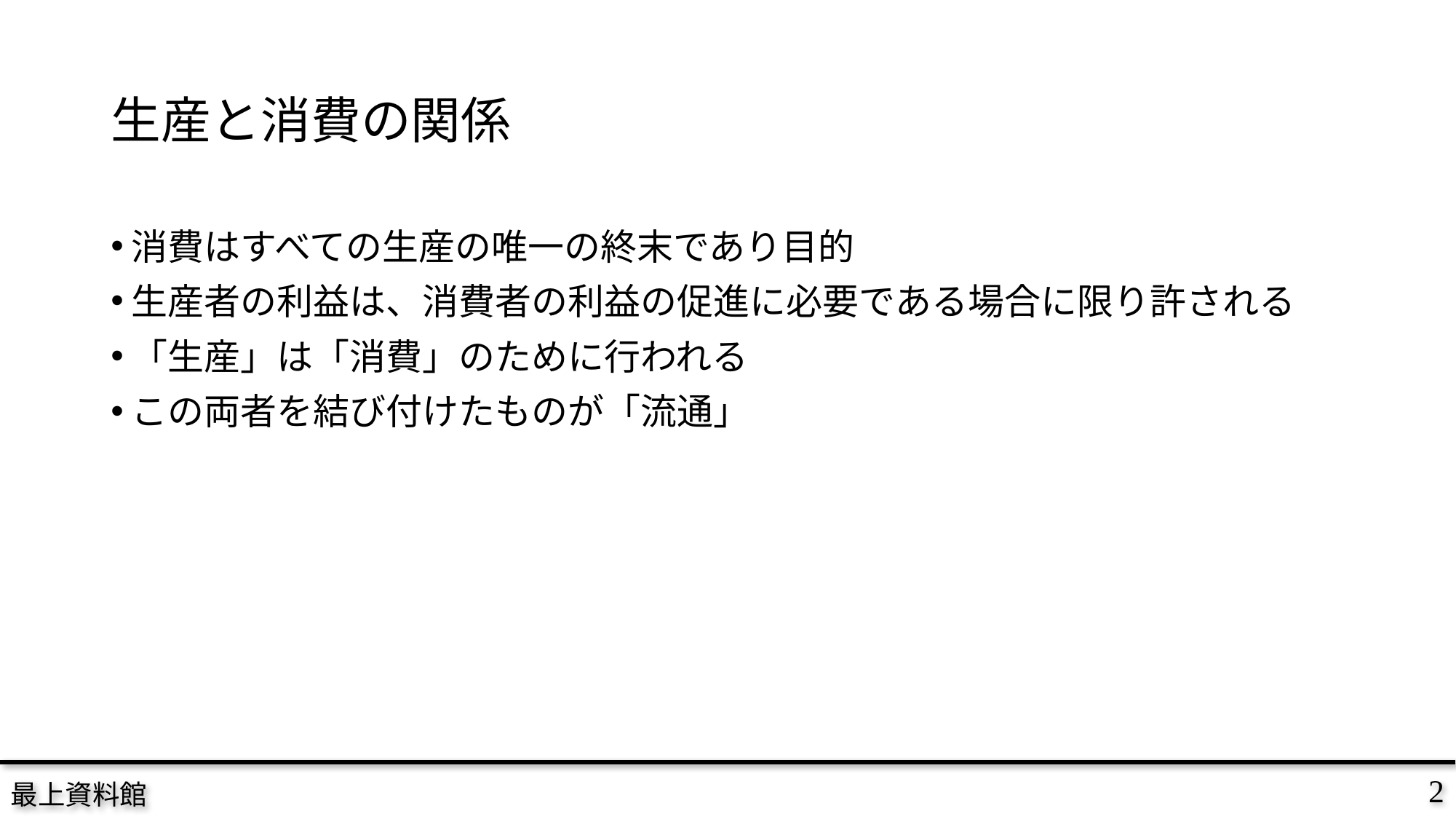

# 生産と消費の関係
消費はすべての生産の唯一の終末であり目的
生産者の利益は、消費者の利益の促進に必要である場合に限り許される
「生産」は「消費」のために行われる
この両者を結び付けたものが「流通」